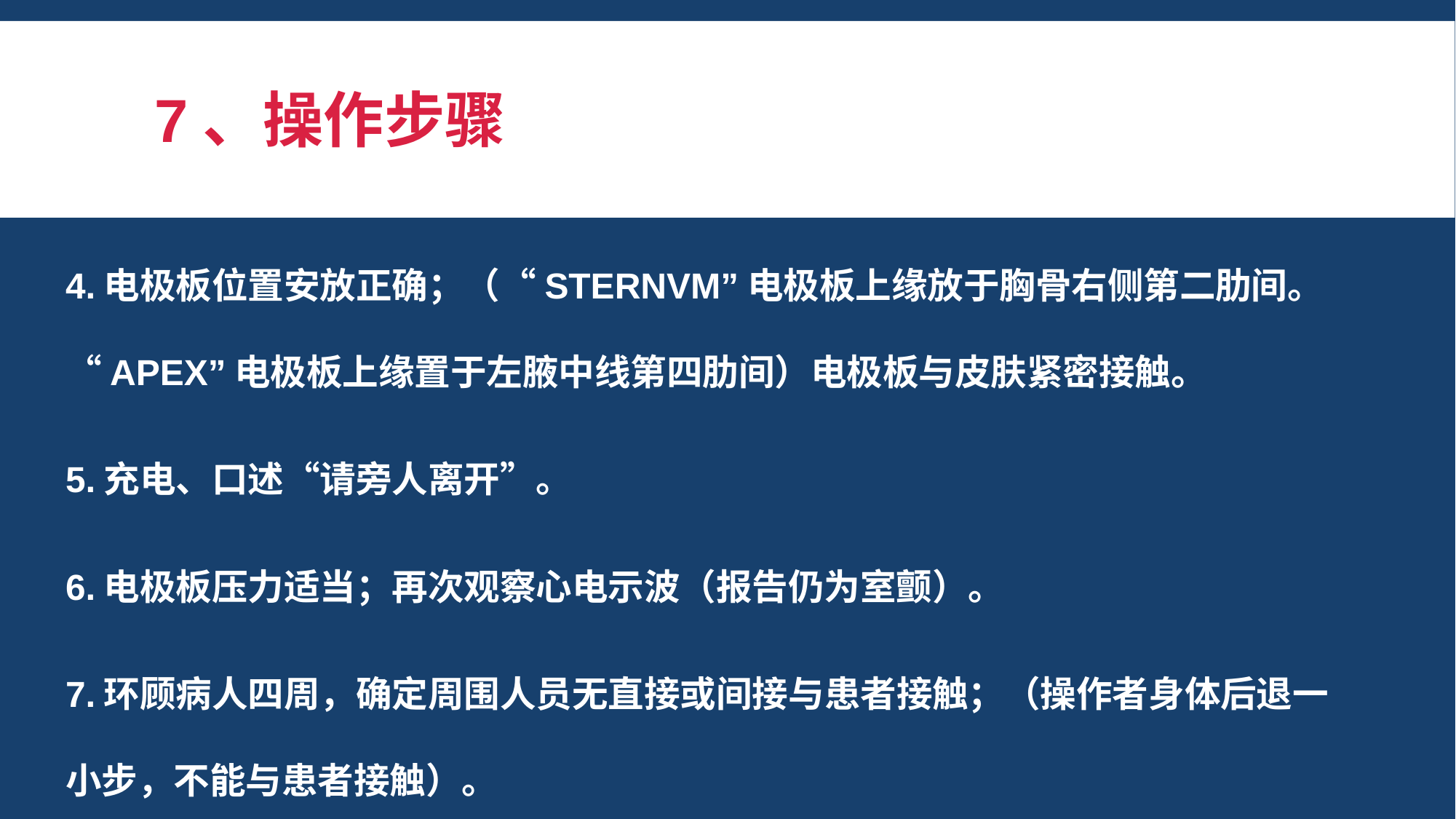

# 7、操作步骤
4.电极板位置安放正确；（“STERNVM”电极板上缘放于胸骨右侧第二肋间。“APEX”电极板上缘置于左腋中线第四肋间）电极板与皮肤紧密接触。
5.充电、口述“请旁人离开”。
6.电极板压力适当；再次观察心电示波（报告仍为室颤）。
7.环顾病人四周，确定周围人员无直接或间接与患者接触；（操作者身体后退一小步，不能与患者接触）。